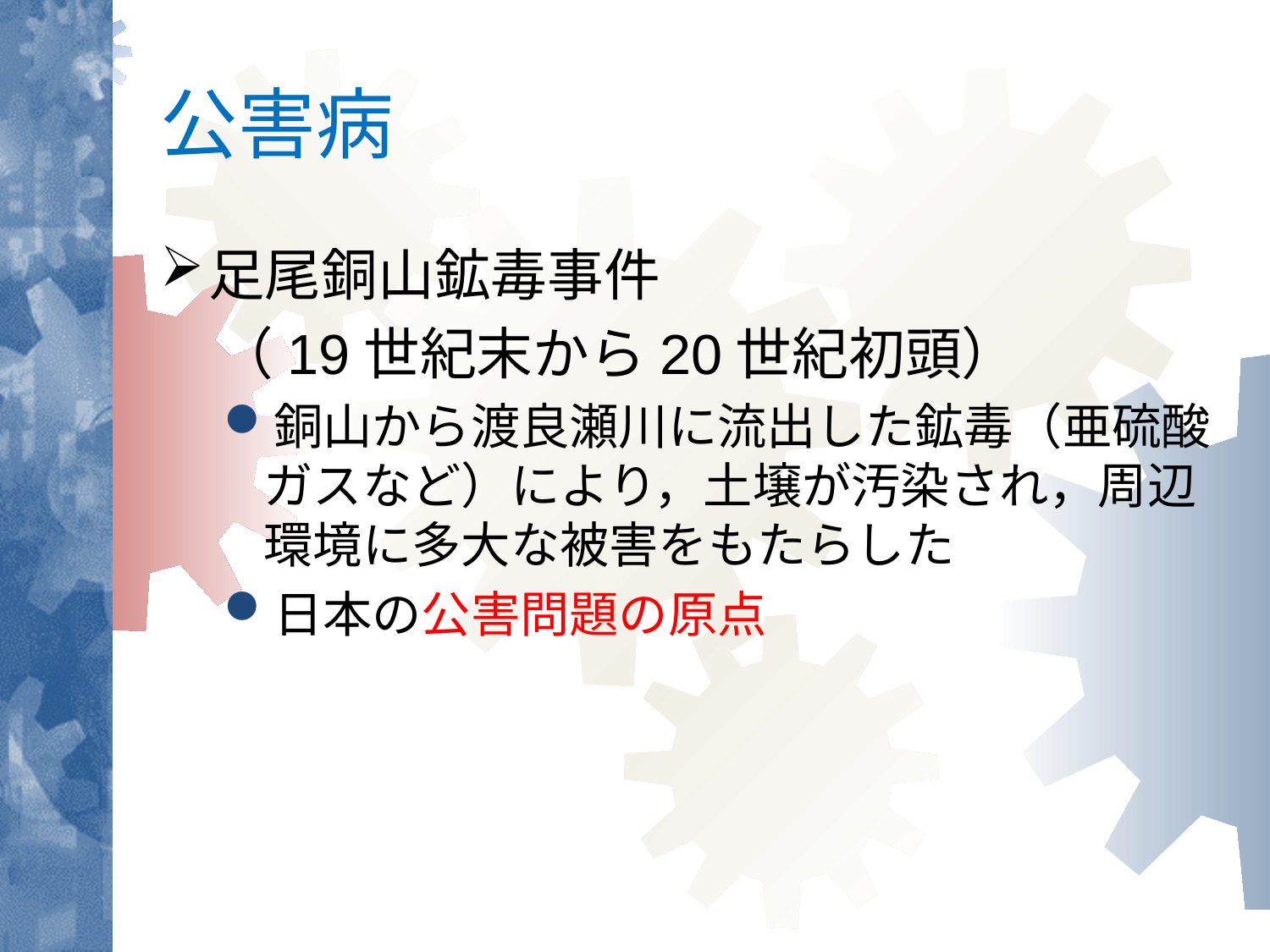

# 公害病
足尾銅山鉱毒事件
　（19世紀末から20世紀初頭）
銅山から渡良瀬川に流出した鉱毒（亜硫酸ガスなど）により，土壌が汚染され，周辺環境に多大な被害をもたらした
日本の公害問題の原点